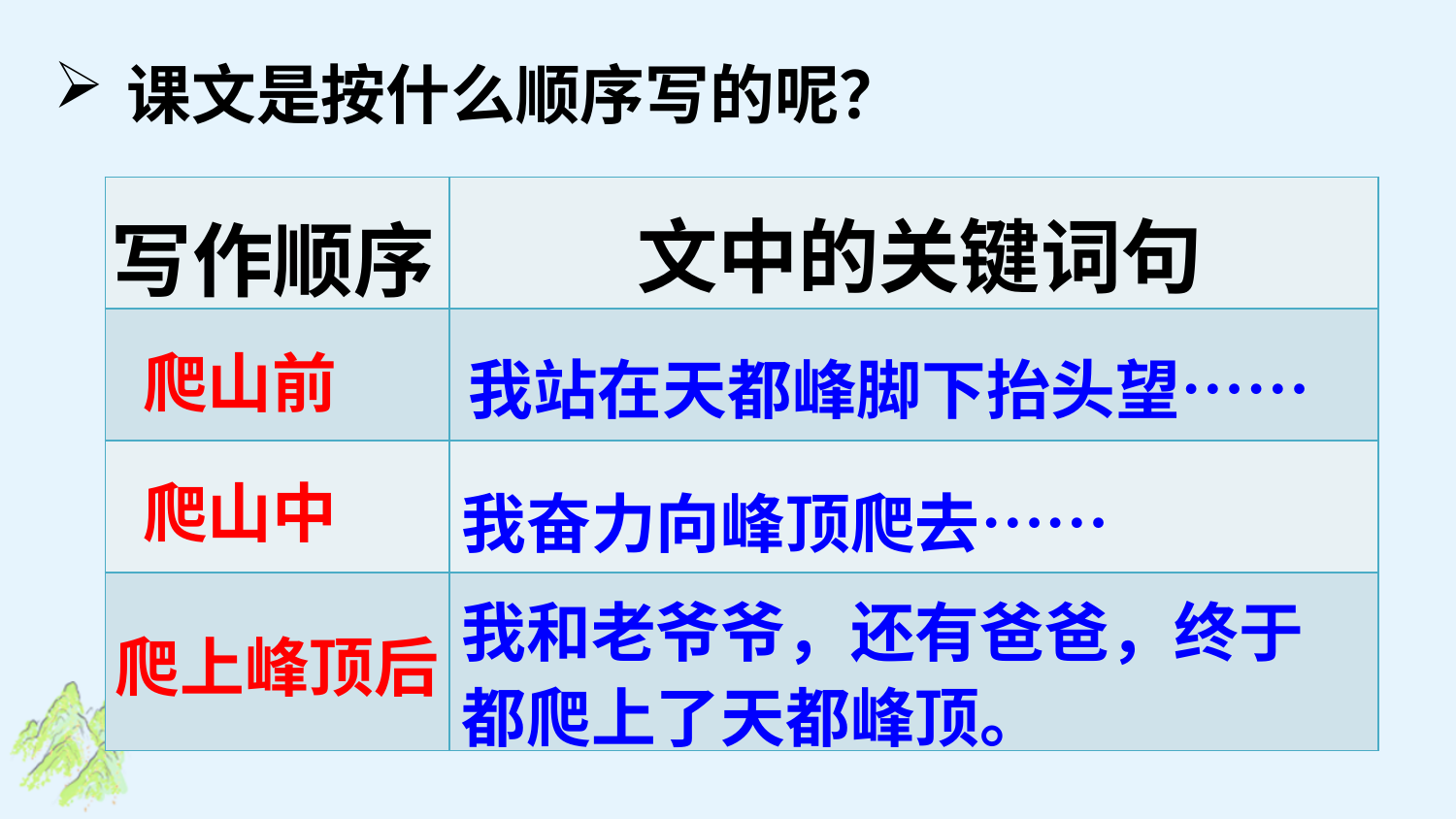

课文是按什么顺序写的呢？
|  |  |
| --- | --- |
|  |  |
|  |  |
|  |  |
文中的关键词句
写作顺序
爬山前
我站在天都峰脚下抬头望……
爬山中
我奋力向峰顶爬去……
我和老爷爷，还有爸爸，终于都爬上了天都峰顶。
爬上峰顶后